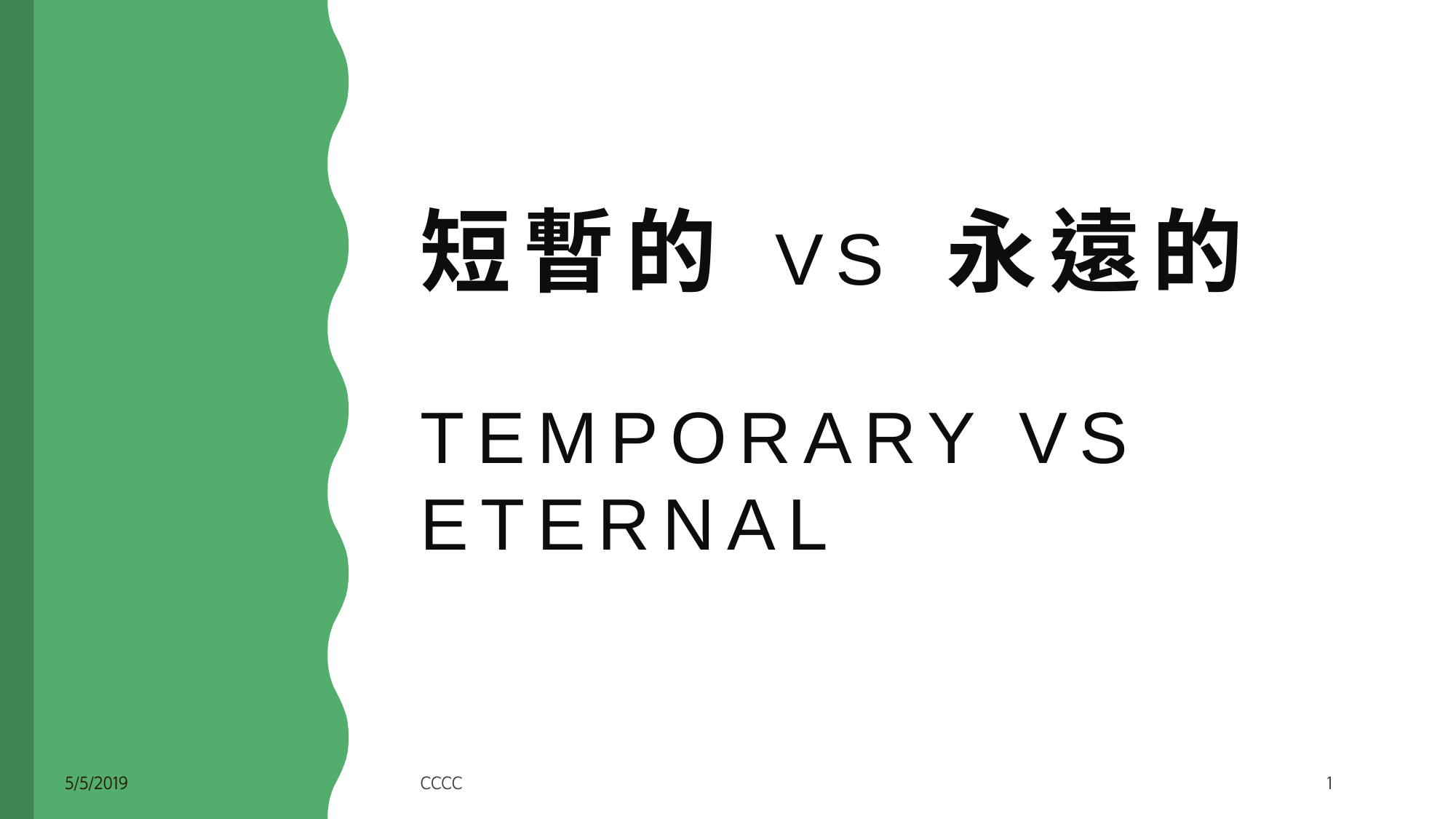

# 短暫的 VS 永遠的 Temporary VS Eternal

5/5/2019
CCCC
1